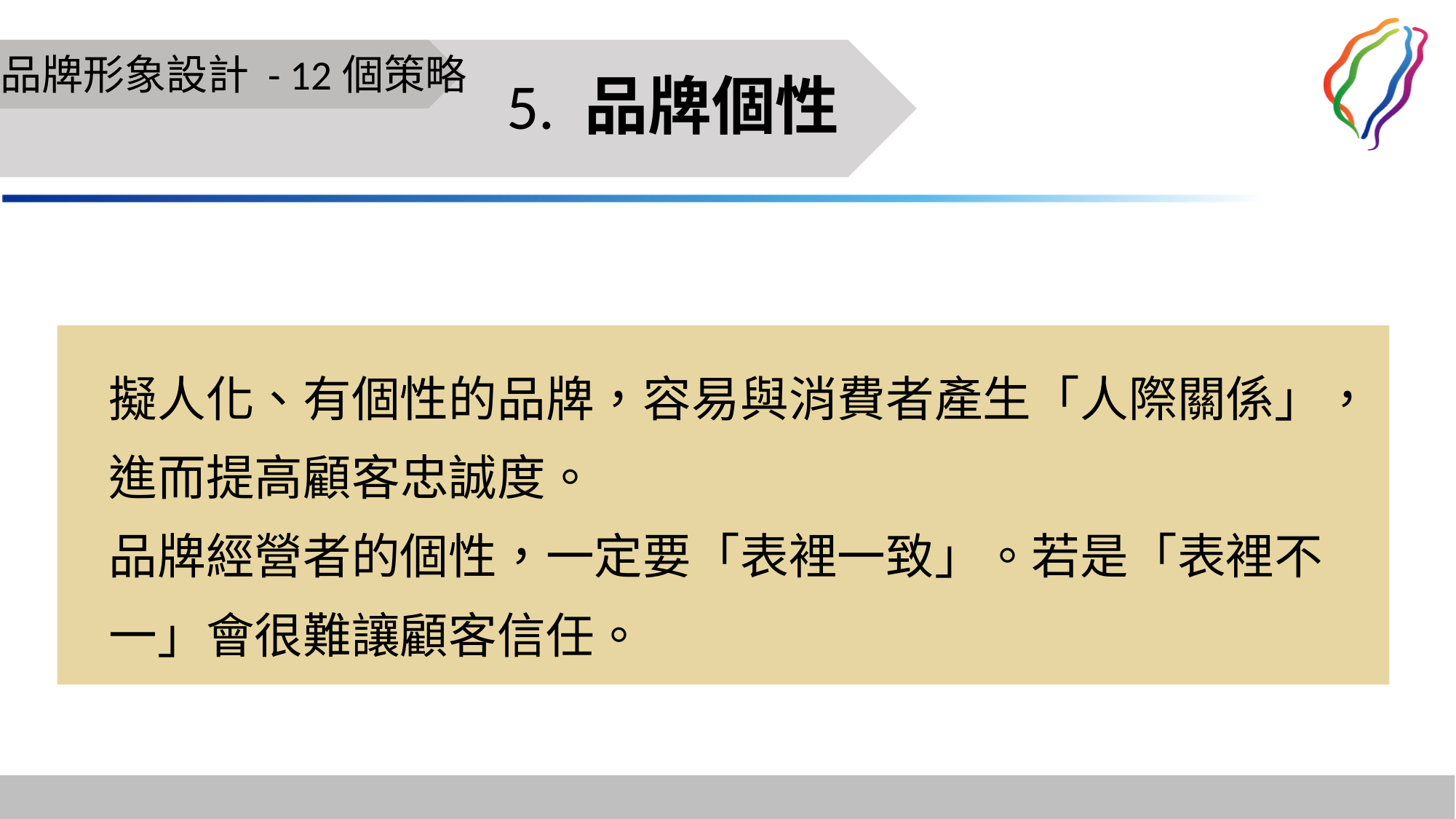

# 品牌形象設計 - 12個策略
5. 品牌個性
擬人化、有個性的品牌，容易與消費者產生「人際關係」，進而提高顧客忠誠度。
品牌經營者的個性，一定要「表裡一致」。若是「表裡不一」會很難讓顧客信任。